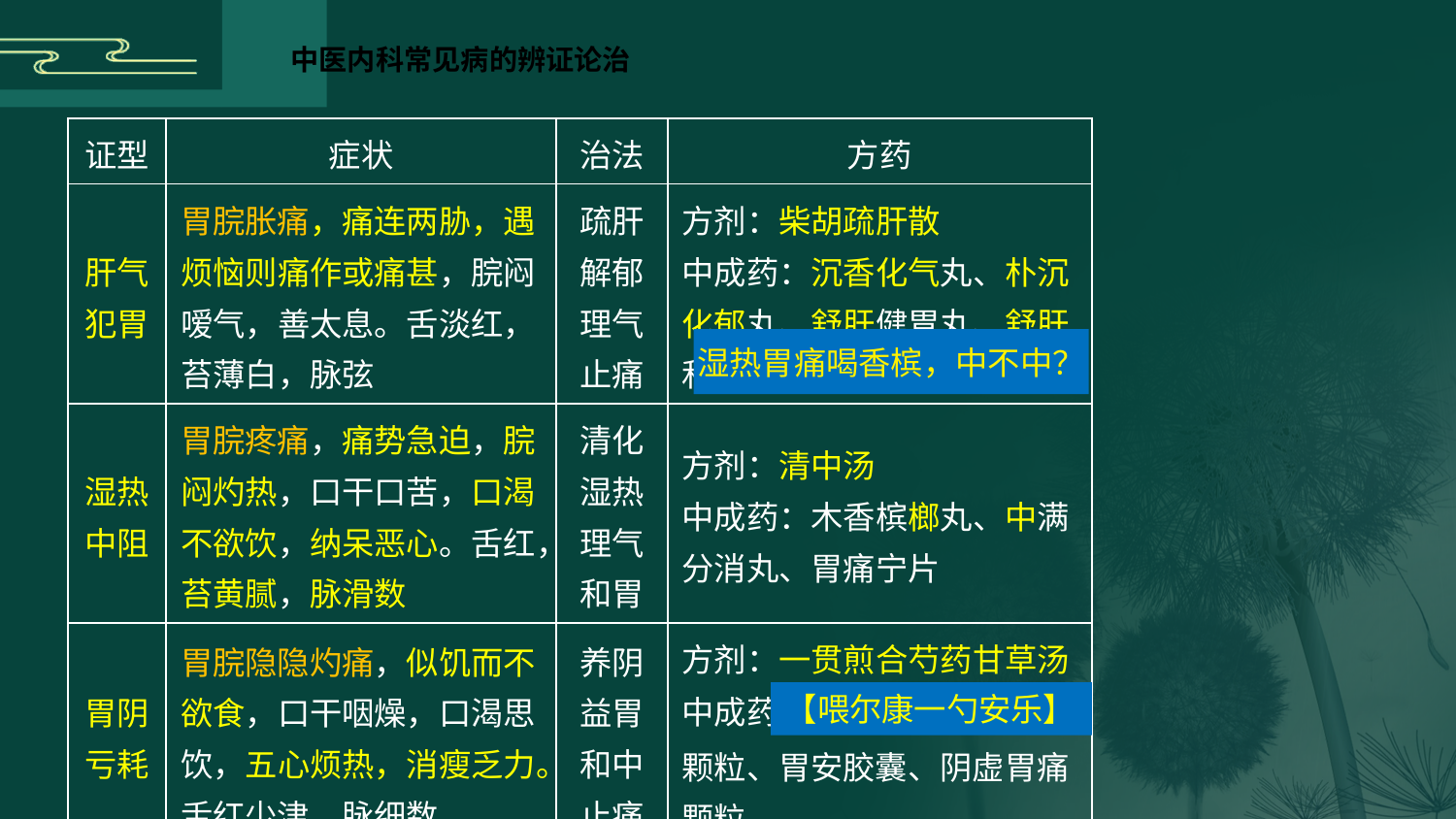

| 证型 | 症状 | 治法 | 方药 |
| --- | --- | --- | --- |
| 肝气 犯胃 | 胃脘胀痛，痛连两胁，遇烦恼则痛作或痛甚，脘闷嗳气，善太息。舌淡红，苔薄白，脉弦 | 疏肝 解郁 理气 止痛 | 方剂：柴胡疏肝散 中成药：沉香化气丸、朴沉化郁丸、舒肝健胃丸、舒肝和胃丸、调胃舒肝丸 |
| 湿热 中阻 | 胃脘疼痛，痛势急迫，脘闷灼热，口干口苦，口渴不欲饮，纳呆恶心。舌红，苔黄腻，脉滑数 | 清化 湿热 理气 和胃 | 方剂：清中汤 中成药：木香槟榔丸、中满分消丸、胃痛宁片 |
| 胃阴 亏耗 | 胃脘隐隐灼痛，似饥而不欲食，口干咽燥，口渴思饮，五心烦热，消瘦乏力。舌红少津，脉细数 | 养阴 益胃 和中 止痛 | 方剂：一贯煎合芍药甘草汤 中成药：胃尔康片、胃乐新颗粒、胃安胶囊、阴虚胃痛颗粒 |
湿热胃痛喝香槟，中不中？
【喂尔康一勺安乐】